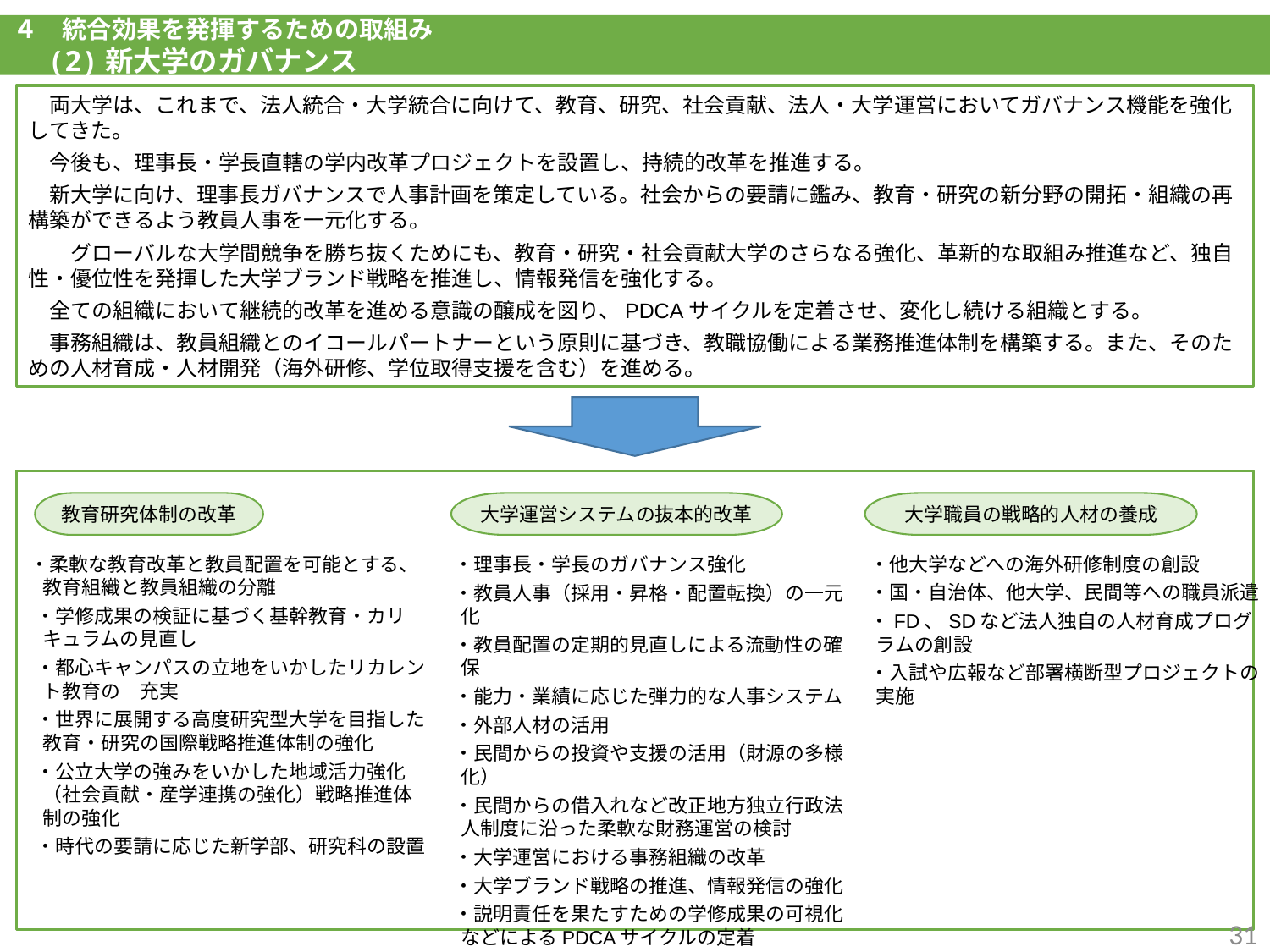

４　統合効果を発揮するための取組み
　(2)新大学のガバナンス
　両大学は、これまで、法人統合・大学統合に向けて、教育、研究、社会貢献、法人・大学運営においてガバナンス機能を強化してきた。
　今後も、理事長・学長直轄の学内改革プロジェクトを設置し、持続的改革を推進する。
　新大学に向け、理事長ガバナンスで人事計画を策定している。社会からの要請に鑑み、教育・研究の新分野の開拓・組織の再構築ができるよう教員人事を一元化する。
　　グローバルな大学間競争を勝ち抜くためにも、教育・研究・社会貢献大学のさらなる強化、革新的な取組み推進など、独自性・優位性を発揮した大学ブランド戦略を推進し、情報発信を強化する。
　全ての組織において継続的改革を進める意識の醸成を図り、PDCAサイクルを定着させ、変化し続ける組織とする。
　事務組織は、教員組織とのイコールパートナーという原則に基づき、教職協働による業務推進体制を構築する。また、そのための人材育成・人材開発（海外研修、学位取得支援を含む）を進める。

教育研究体制の改革
大学運営システムの抜本的改革
大学職員の戦略的人材の養成
　・他大学などへの海外研修制度の創設
　・国・自治体、他大学、民間等への職員派遣
　・FD、SDなど法人独自の人材育成プログラムの創設
　・入試や広報など部署横断型プロジェクトの実施

  ・柔軟な教育改革と教員配置を可能とする、教育組織と教員組織の分離
　・学修成果の検証に基づく基幹教育・カリキュラムの見直し
　・都心キャンパスの立地をいかしたリカレント教育の　充実
　・世界に展開する高度研究型大学を目指した教育・研究の国際戦略推進体制の強化
　・公立大学の強みをいかした地域活力強化（社会貢献・産学連携の強化）戦略推進体制の強化
　・時代の要請に応じた新学部、研究科の設置

　・理事長・学長のガバナンス強化
　・教員人事（採用・昇格・配置転換）の一元化
　・教員配置の定期的見直しによる流動性の確保
　・能力・業績に応じた弾力的な人事システム
　・外部人材の活用
　・民間からの投資や支援の活用（財源の多様化）
　・民間からの借入れなど改正地方独立行政法人制度に沿った柔軟な財務運営の検討
　・大学運営における事務組織の改革
　・大学ブランド戦略の推進、情報発信の強化
　・説明責任を果たすための学修成果の可視化などによるPDCAサイクルの定着

31